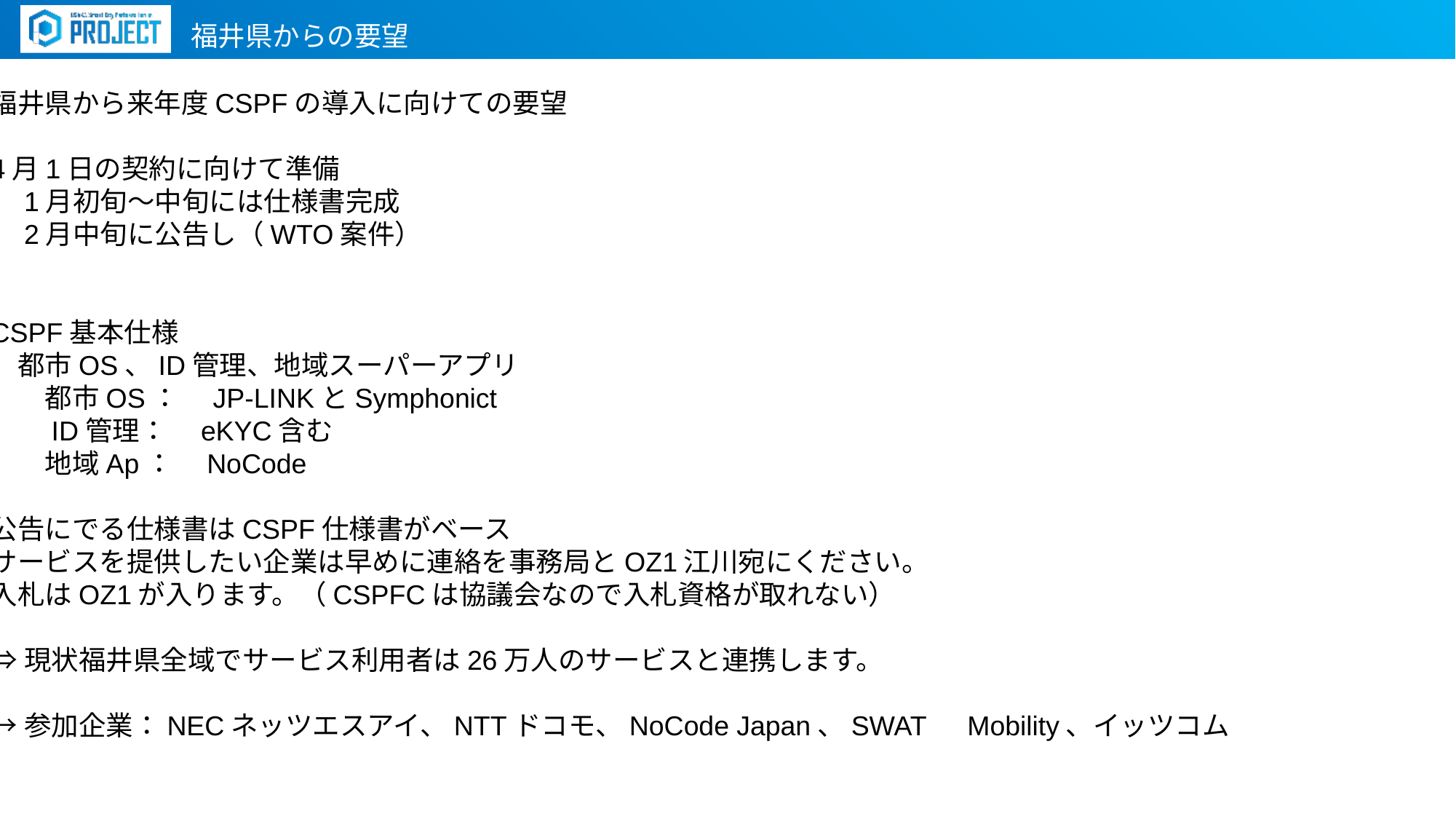

福井県からの要望
福井県から来年度CSPFの導入に向けての要望

4月1日の契約に向けて準備
　1月初旬～中旬には仕様書完成
　2月中旬に公告し（WTO案件）

CSPF基本仕様
　都市OS、ID管理、地域スーパーアプリ
　　都市OS：　JP-LINKとSymphonict
　　ID管理：　eKYC含む
　　地域Ap：　NoCode

公告にでる仕様書はCSPF仕様書がベース
サービスを提供したい企業は早めに連絡を事務局とOZ1江川宛にください。
入札はOZ1が入ります。（CSPFCは協議会なので入札資格が取れない）

⇒現状福井県全域でサービス利用者は26万人のサービスと連携します。

→参加企業：NECネッツエスアイ、NTTドコモ、NoCode Japan、SWAT　Mobility、イッツコム